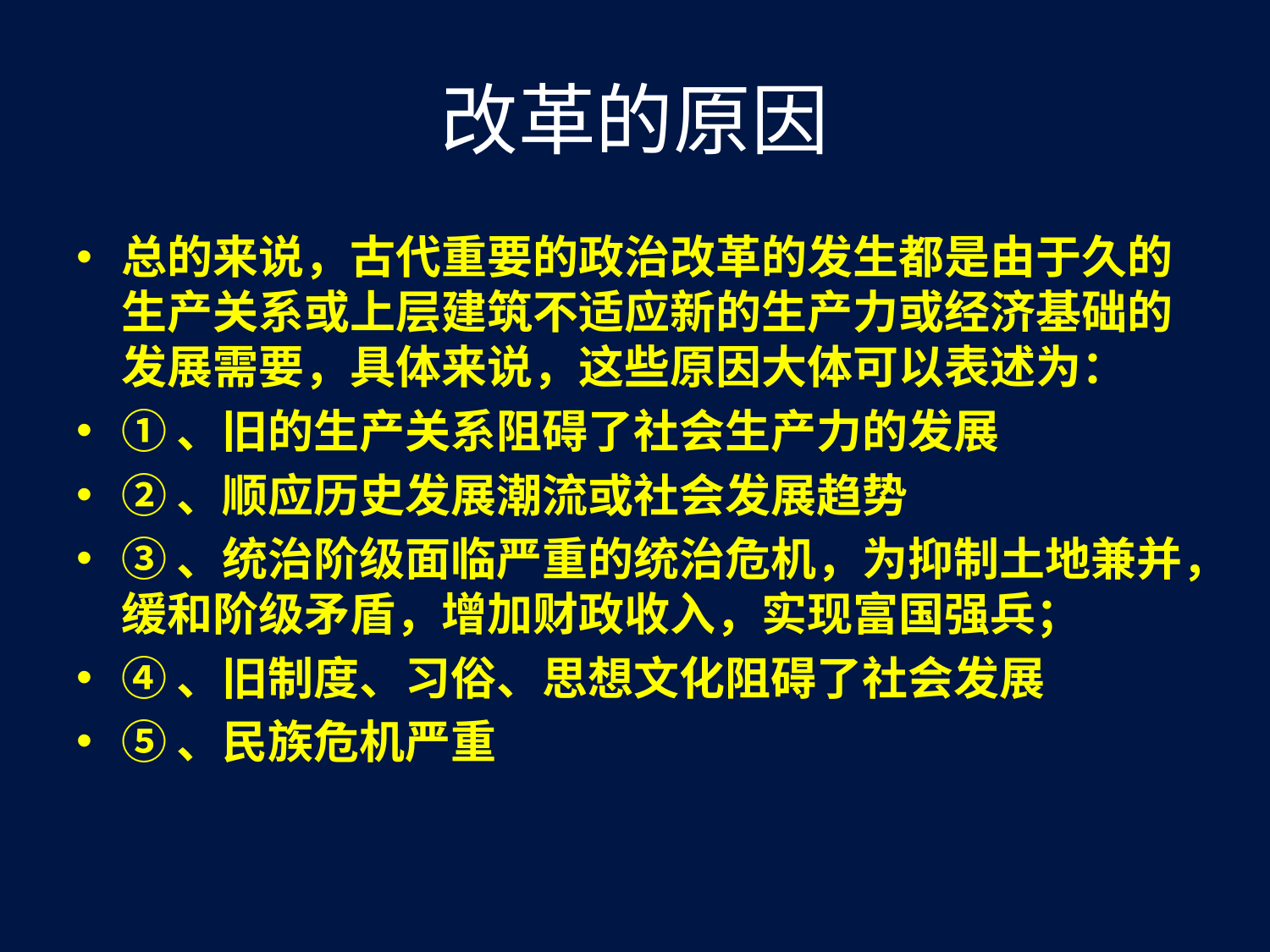

# 改革的原因
总的来说，古代重要的政治改革的发生都是由于久的生产关系或上层建筑不适应新的生产力或经济基础的发展需要，具体来说，这些原因大体可以表述为：
①、旧的生产关系阻碍了社会生产力的发展
②、顺应历史发展潮流或社会发展趋势
③、统治阶级面临严重的统治危机，为抑制土地兼并，缓和阶级矛盾，增加财政收入，实现富国强兵；
④、旧制度、习俗、思想文化阻碍了社会发展
⑤、民族危机严重